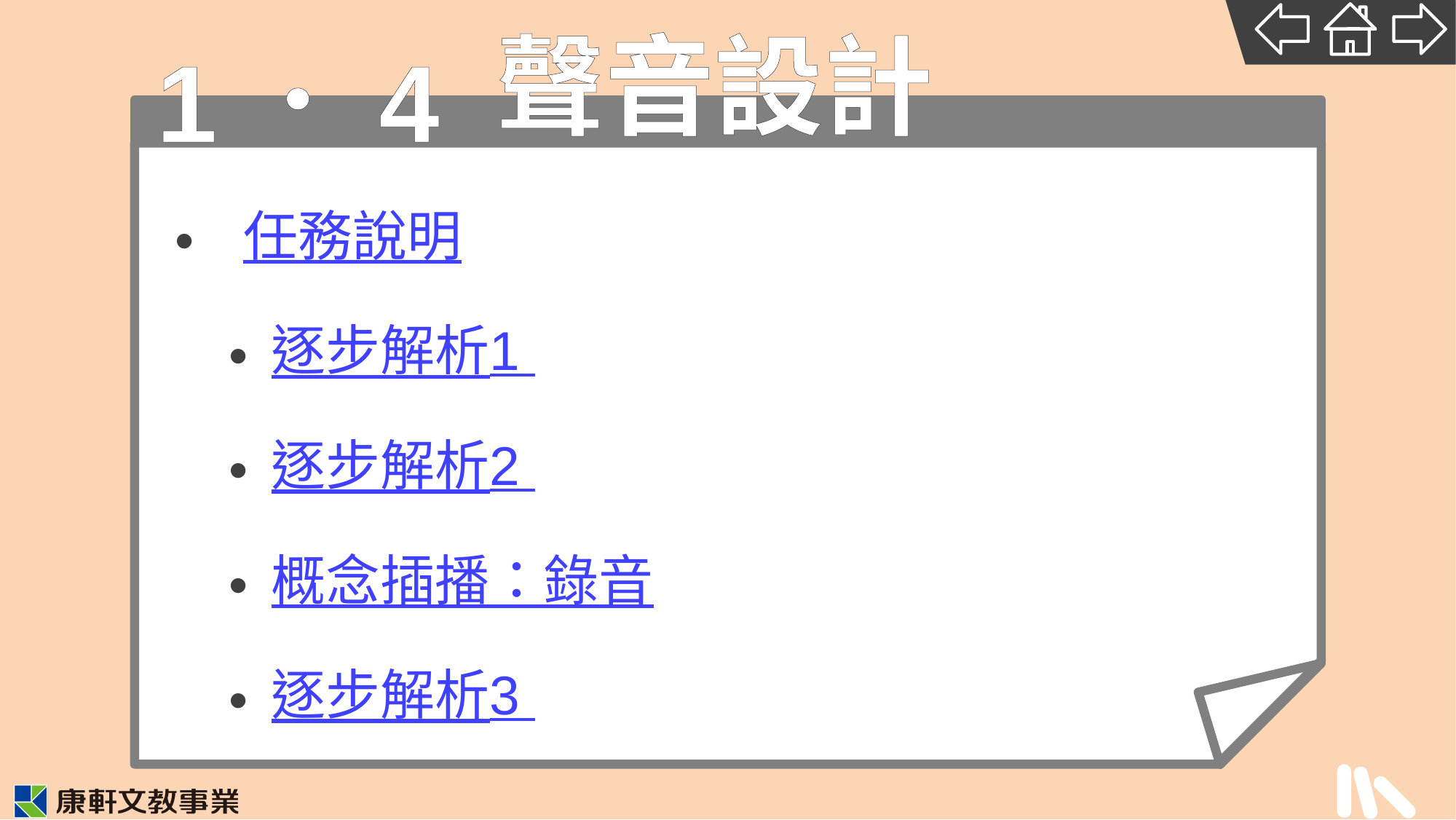

1．4
# 聲音設計
任務說明
逐步解析1
逐步解析2
概念插播：錄音
逐步解析3